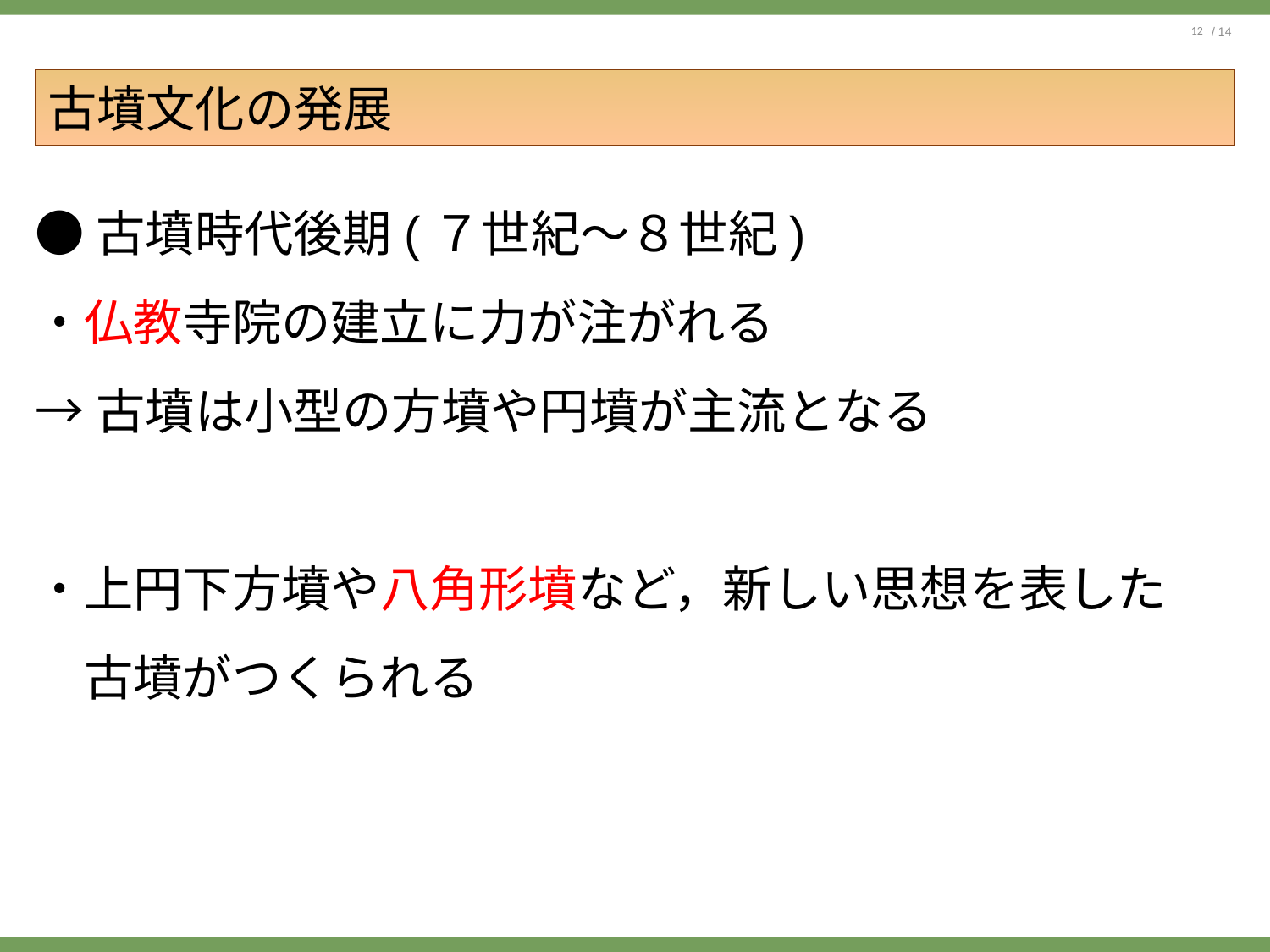

# 古墳文化の発展
●古墳時代後期(７世紀～８世紀)
・仏教寺院の建立に力が注がれる
→古墳は小型の方墳や円墳が主流となる

・上円下方墳や八角形墳など，新しい思想を表した
　古墳がつくられる